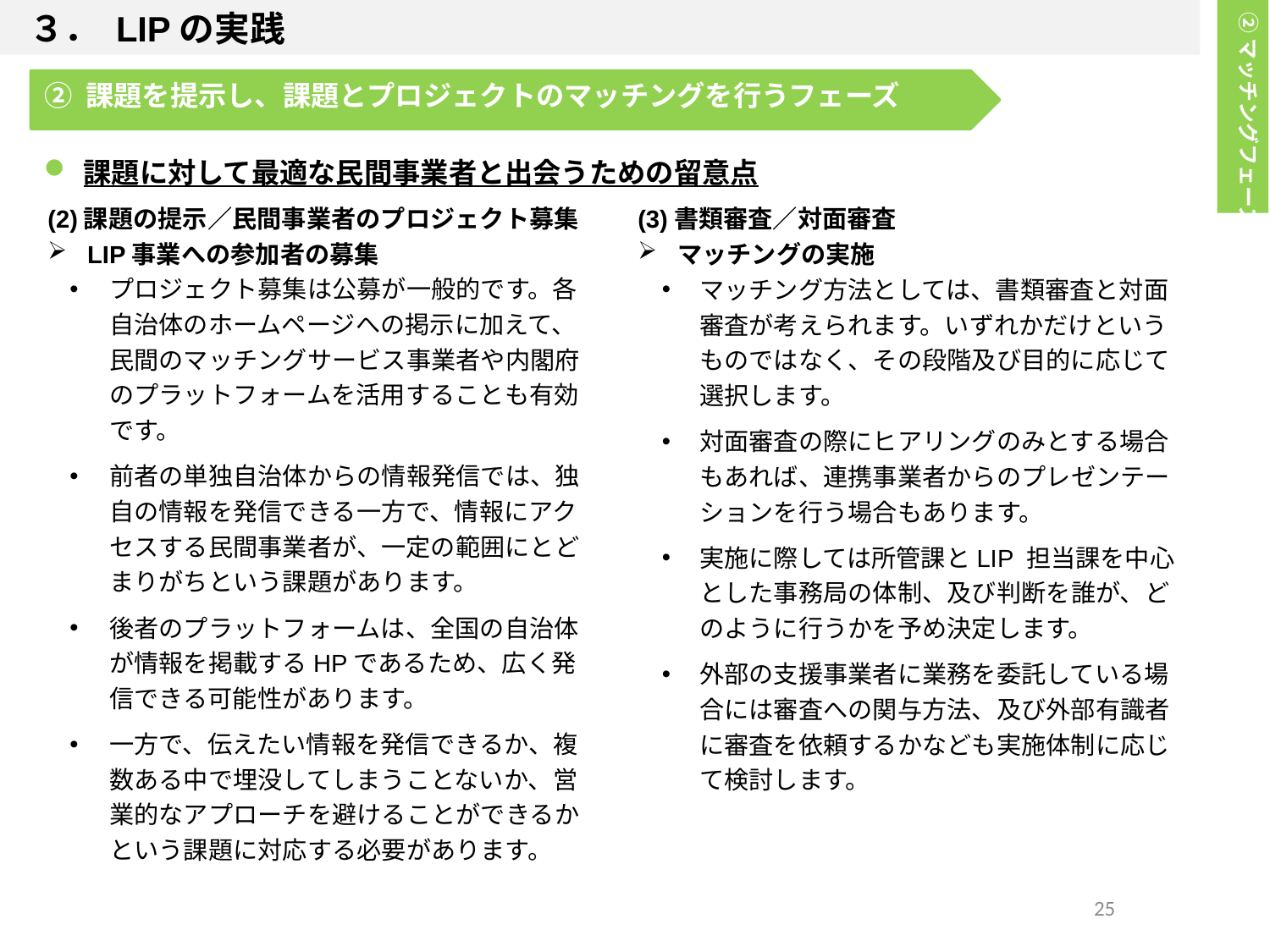

３． LIPの実践
②マッチングフェーズ
３.LIPの実践
② 課題を提示し、課題とプロジェクトのマッチングを行うフェーズ
課題に対して最適な民間事業者と出会うための留意点
(2)課題の提示／民間事業者のプロジェクト募集
(3)書類審査／対面審査
LIP事業への参加者の募集
プロジェクト募集は公募が一般的です。各自治体のホームページへの掲示に加えて、民間のマッチングサービス事業者や内閣府のプラットフォームを活用することも有効です。
前者の単独自治体からの情報発信では、独自の情報を発信できる一方で、情報にアクセスする民間事業者が、一定の範囲にとどまりがちという課題があります。
後者のプラットフォームは、全国の自治体が情報を掲載するHPであるため、広く発信できる可能性があります。
一方で、伝えたい情報を発信できるか、複数ある中で埋没してしまうことないか、営業的なアプローチを避けることができるかという課題に対応する必要があります。
マッチングの実施
マッチング方法としては、書類審査と対面審査が考えられます。いずれかだけというものではなく、その段階及び目的に応じて選択します。
対面審査の際にヒアリングのみとする場合もあれば、連携事業者からのプレゼンテーションを行う場合もあります。
実施に際しては所管課とLIP 担当課を中心とした事務局の体制、及び判断を誰が、どのように行うかを予め決定します。
外部の支援事業者に業務を委託している場合には審査への関与方法、及び外部有識者に審査を依頼するかなども実施体制に応じて検討します。

25